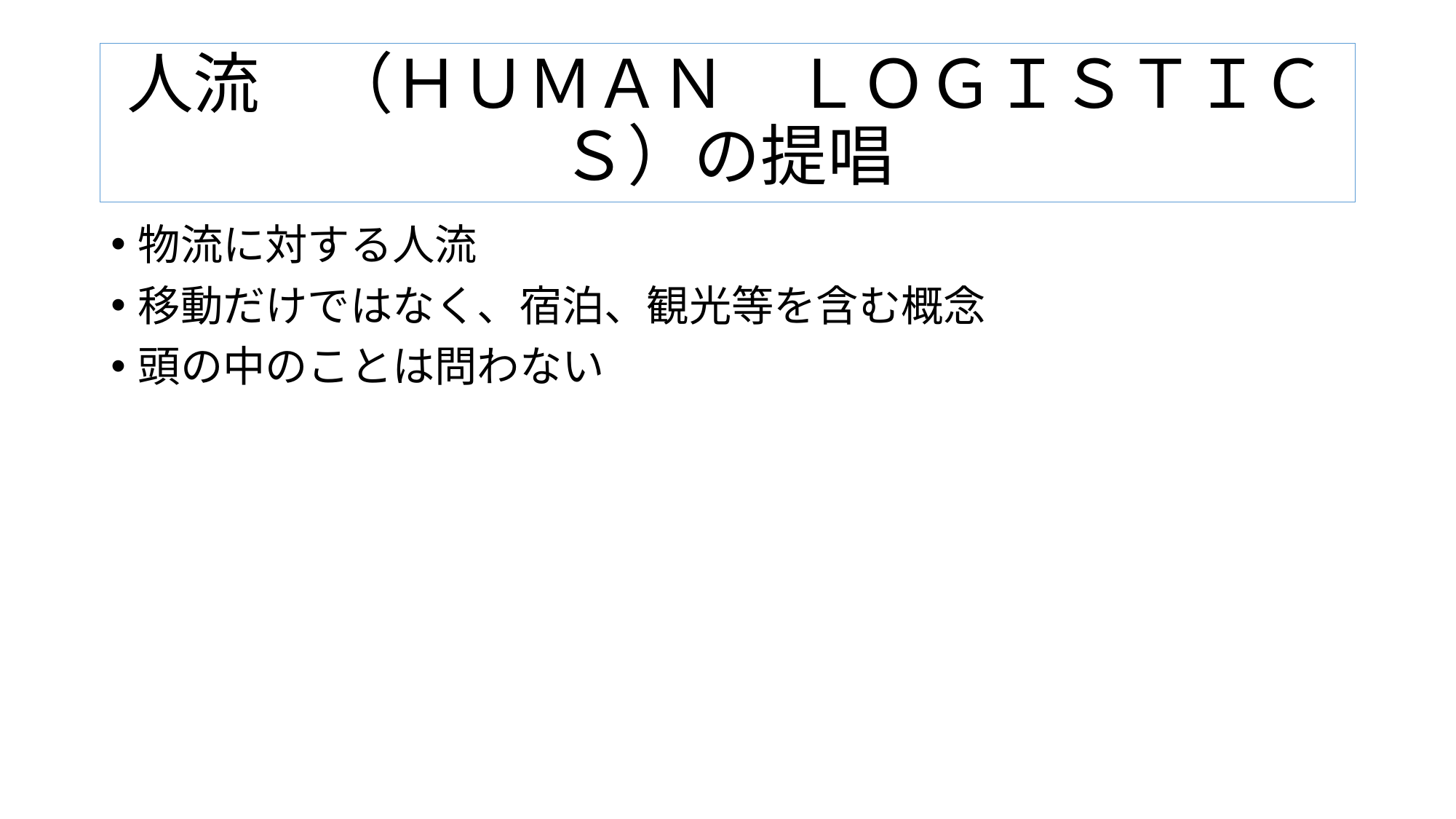

# 人流　（ＨＵＭＡＮ　ＬＯＧＩＳＴＩＣＳ）の提唱
物流に対する人流
移動だけではなく、宿泊、観光等を含む概念
頭の中のことは問わない